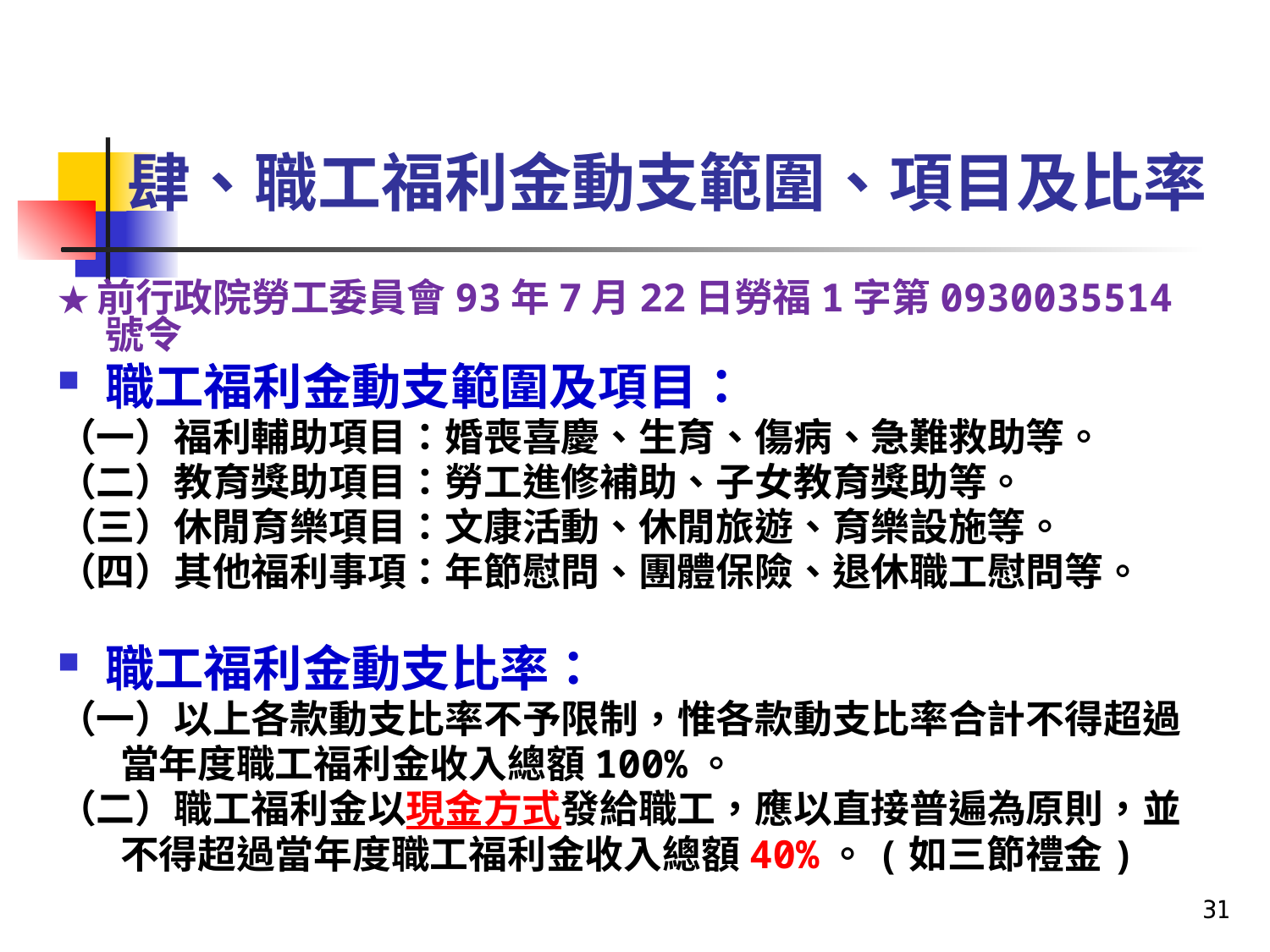

# 肆、職工福利金動支範圍、項目及比率
★前行政院勞工委員會93年7月22日勞福1字第0930035514號令
職工福利金動支範圍及項目：
（一）福利輔助項目：婚喪喜慶、生育、傷病、急難救助等。
（二）教育獎助項目：勞工進修補助、子女教育獎助等。
（三）休閒育樂項目：文康活動、休閒旅遊、育樂設施等。
（四）其他福利事項：年節慰問、團體保險、退休職工慰問等。

職工福利金動支比率：
（一）以上各款動支比率不予限制，惟各款動支比率合計不得超過
      當年度職工福利金收入總額100%。
（二）職工福利金以現金方式發給職工，應以直接普遍為原則，並
      不得超過當年度職工福利金收入總額40%。(如三節禮金)
31